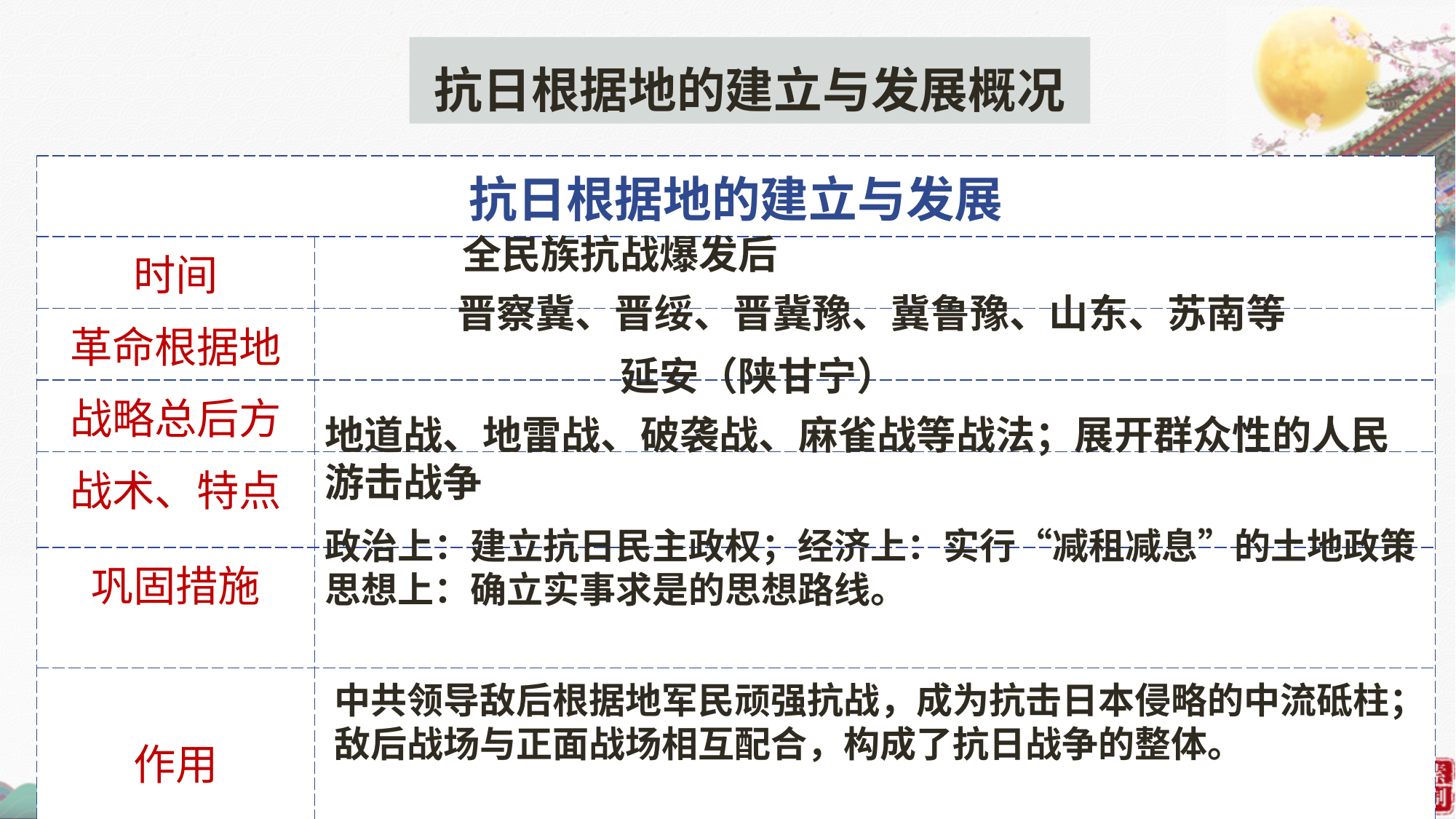

抗日根据地的建立与发展概况
| 抗日根据地的建立与发展 |  |
| --- | --- |
| 时间 |  |
| 革命根据地 |  |
| 战略总后方 |  |
| 战术、特点 |  |
| 巩固措施 |  |
| 作用 |  |
全民族抗战爆发后
晋察冀、晋绥、晋冀豫、冀鲁豫、山东、苏南等
延安（陕甘宁）
地道战、地雷战、破袭战、麻雀战等战法；展开群众性的人民游击战争
政治上：建立抗日民主政权；经济上：实行“减租减息”的土地政策
思想上：确立实事求是的思想路线。
中共领导敌后根据地军民顽强抗战，成为抗击日本侵略的中流砥柱；敌后战场与正面战场相互配合，构成了抗日战争的整体。